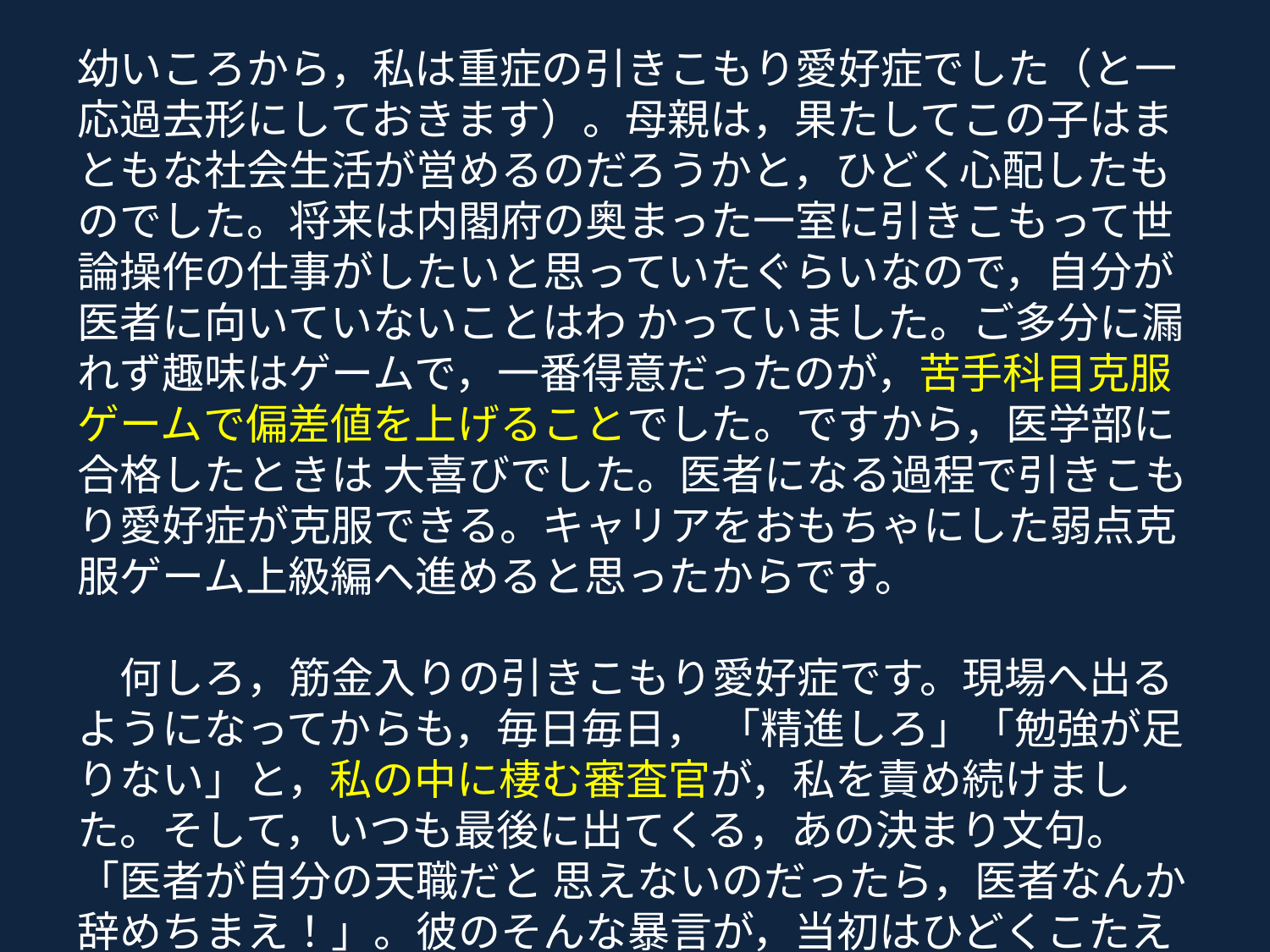

幼いころから，私は重症の引きこもり愛好症でした（と一応過去形にしておきます）。母親は，果たしてこの子はまともな社会生活が営めるのだろうかと，ひどく心配したものでした。将来は内閣府の奥まった一室に引きこもって世論操作の仕事がしたいと思っていたぐらいなので，自分が医者に向いていないことはわ かっていました。ご多分に漏れず趣味はゲームで，一番得意だったのが，苦手科目克服ゲームで偏差値を上げることでした。ですから，医学部に合格したときは 大喜びでした。医者になる過程で引きこもり愛好症が克服できる。キャリアをおもちゃにした弱点克服ゲーム上級編へ進めると思ったからです。

　何しろ，筋金入りの引きこもり愛好症です。現場へ出るようになってからも，毎日毎日， 「精進しろ」「勉強が足りない」と，私の中に棲む審査官が，私を責め続けました。そして，いつも最後に出てくる，あの決まり文句。「医者が自分の天職だと 思えないのだったら，医者なんか辞めちまえ！」。彼のそんな暴言が，当初はひどくこたえました。何度辞めようと思ったことか。